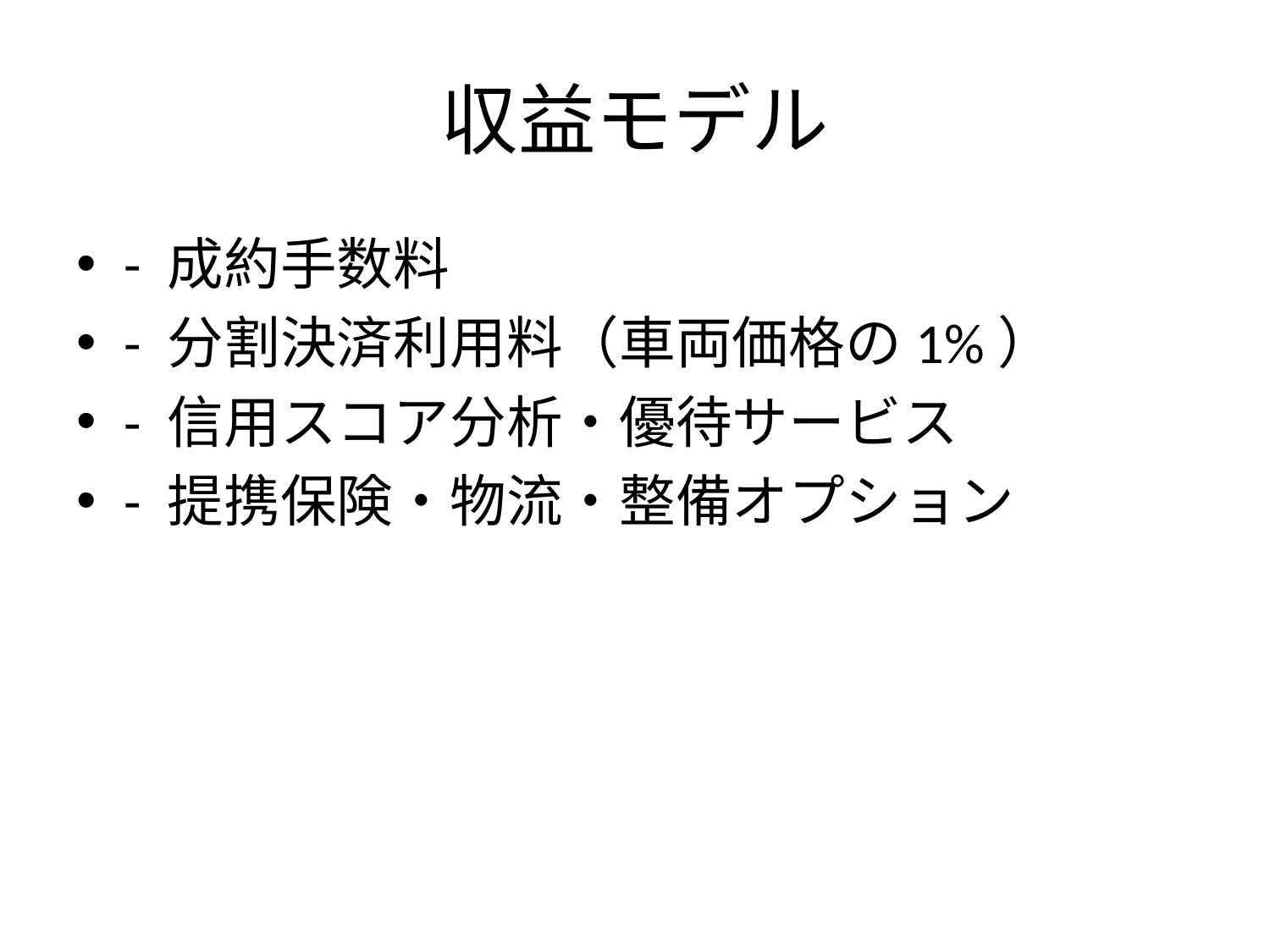

# 収益モデル
- 成約手数料
- 分割決済利用料（車両価格の1%）
- 信用スコア分析・優待サービス
- 提携保険・物流・整備オプション